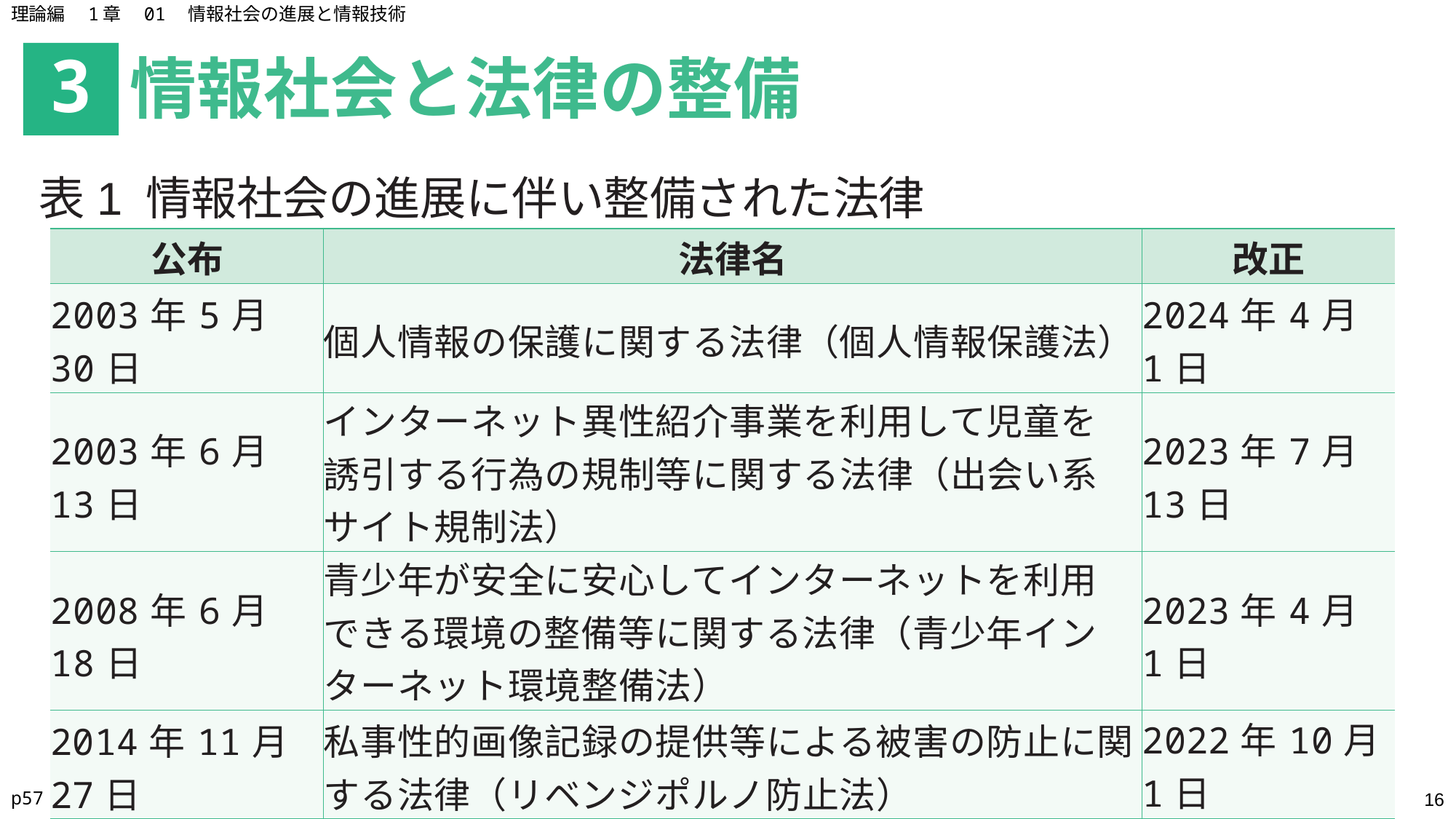

理論編　1章　01　情報社会の進展と情報技術
情報社会と法律の整備
3

表1 情報社会の進展に伴い整備された法律
| 公布 | 法律名 | 改正 |
| --- | --- | --- |
| 2003年5月30日 | 個人情報の保護に関する法律（個人情報保護法） | 2024年4月1日 |
| 2003年6月13日 | インターネット異性紹介事業を利用して児童を誘引する行為の規制等に関する法律（出会い系サイト規制法） | 2023年7月13日 |
| 2008年6月18日 | 青少年が安全に安心してインターネットを利用できる環境の整備等に関する法律（青少年インターネット環境整備法） | 2023年4月1日 |
| 2014年11月27日 | 私事性的画像記録の提供等による被害の防止に関する法律（リベンジポルノ防止法） | 2022年10月1日 |
p57
16